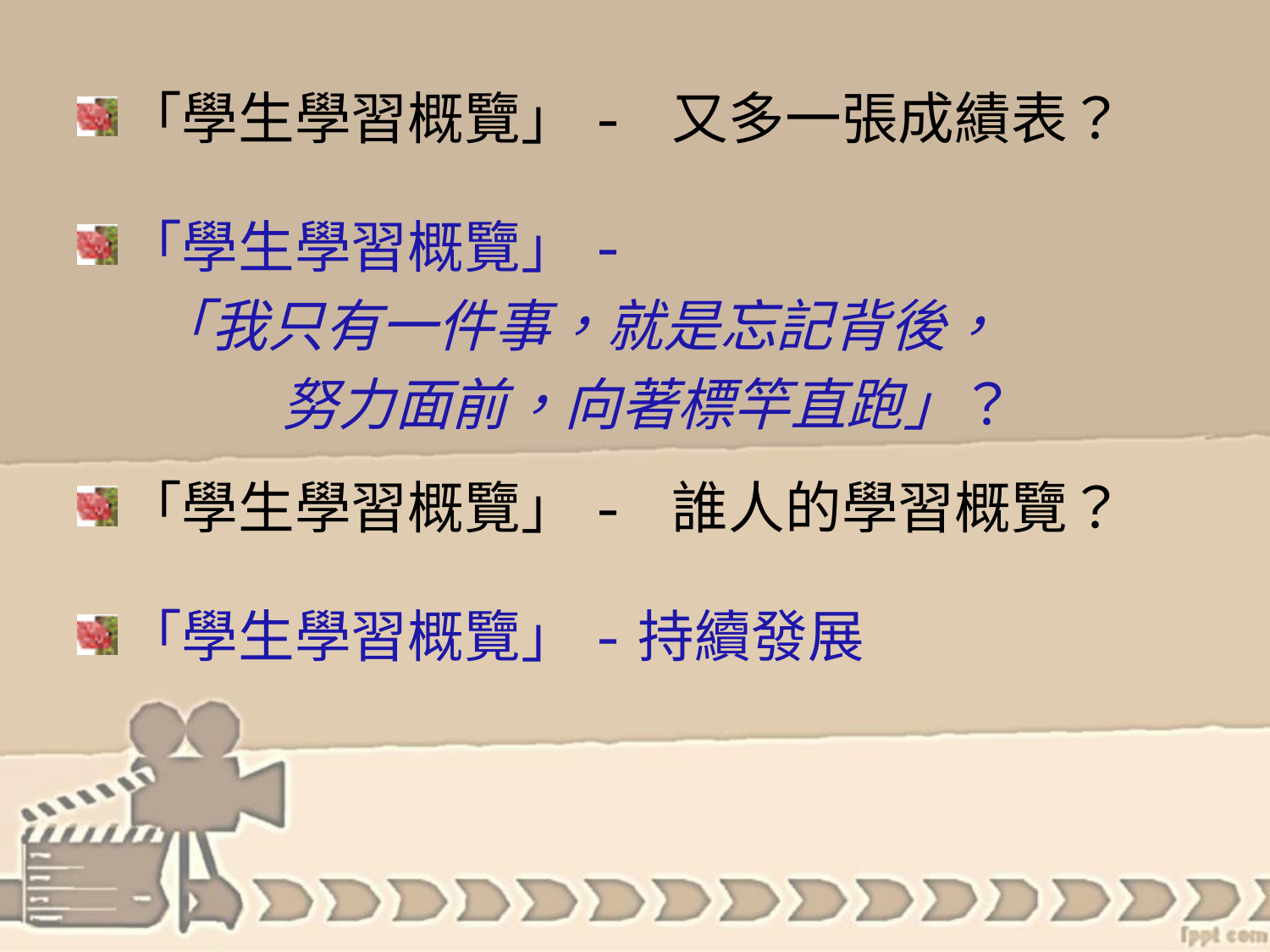

「學生學習概覽」- 又多一張成績表？

「學生學習概覽」-
     「我只有一件事，就是忘記背後，
               努力面前，向著標竿直跑」？

「學生學習概覽」- 誰人的學習概覽？

「學生學習概覽」-持續發展